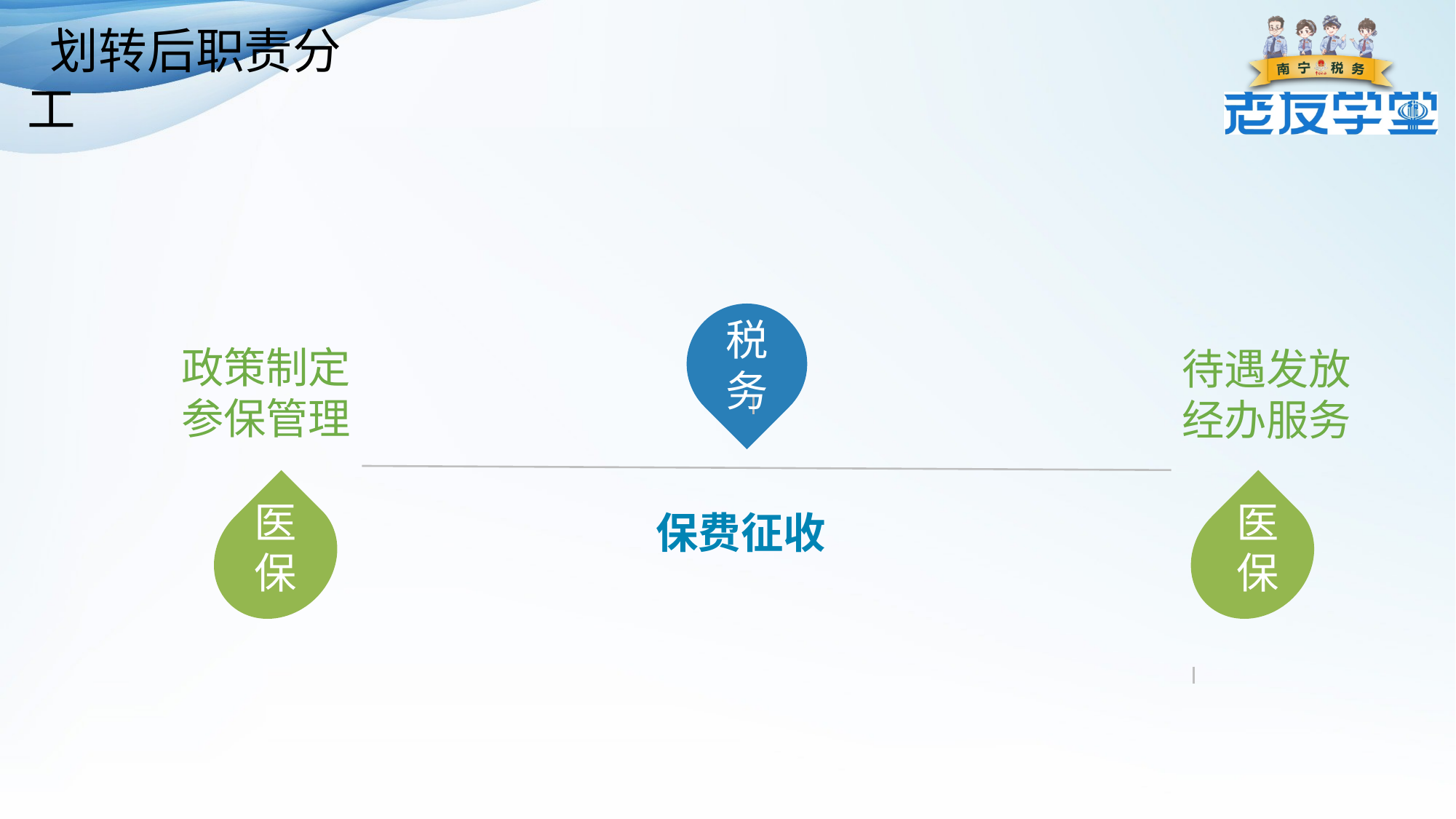

划转后职责分工

税务
待遇发放
经办服务
政策制定
参保管理

保费征收

医保
医保
人社